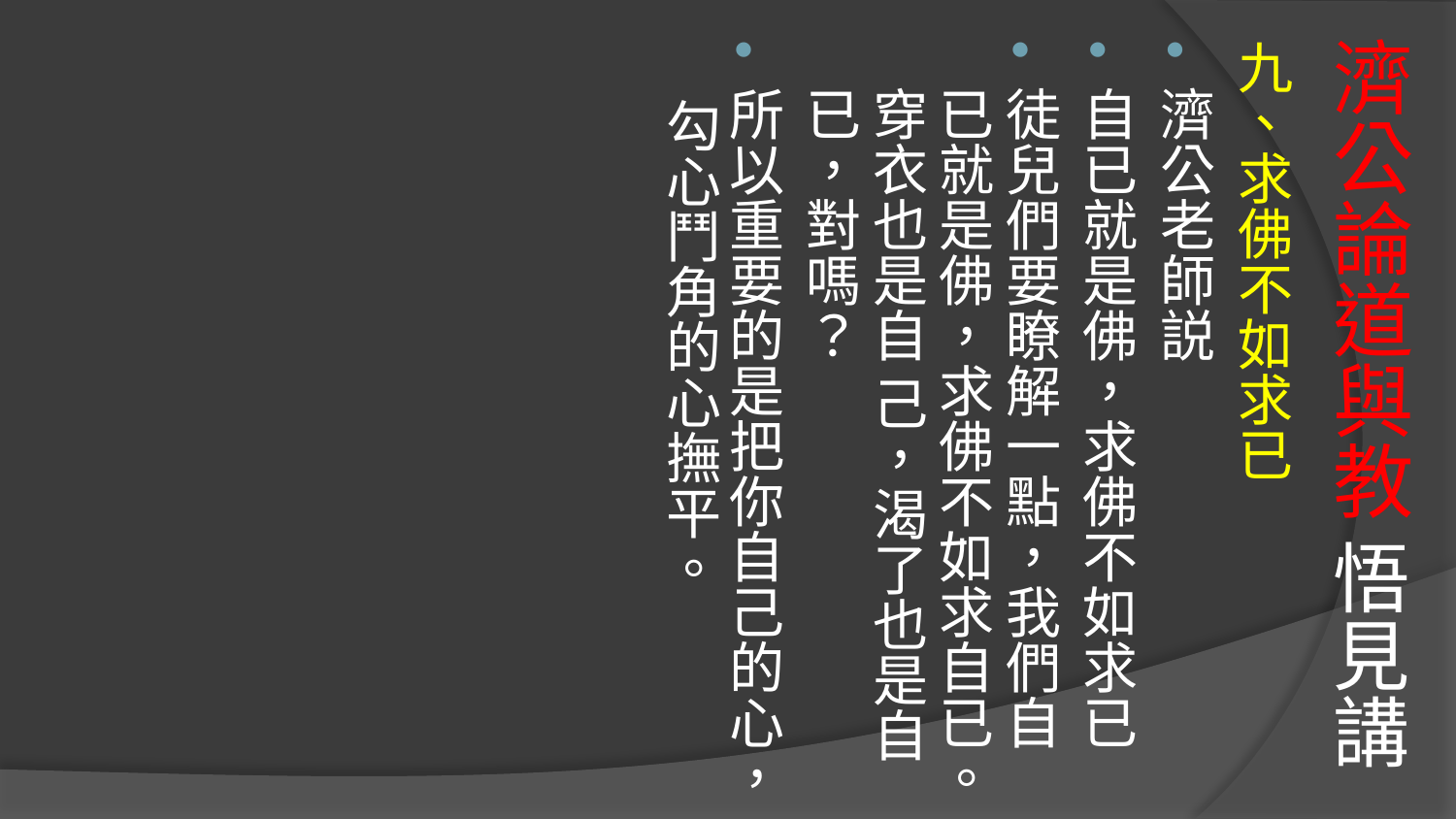

# 濟公論道與教 悟見講
九、求佛不如求已
濟公老師説
自已就是佛，求佛不如求已
徒兒們要瞭解一點，我們自已就是佛，求佛不如求自已。穿衣也是自 己，渴了也是自已，對嗎？
所以重要的是把你自己的心， 勾心鬥角的心撫平。